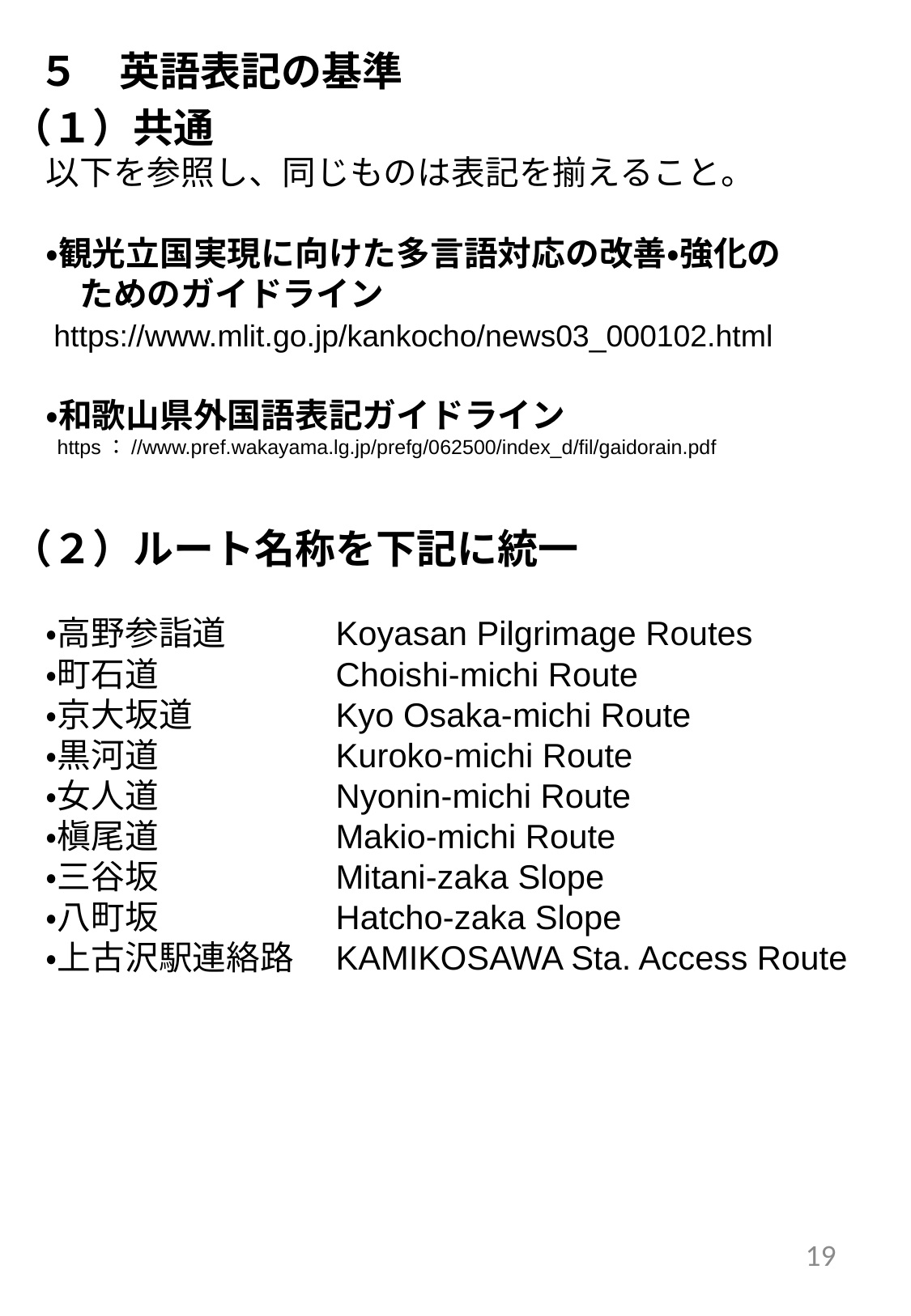

５　英語表記の基準
（１）共通
　以下を参照し、同じものは表記を揃えること。

　・観光立国実現に向けた多言語対応の改善・強化の
　　ためのガイドライン
　https://www.mlit.go.jp/kankocho/news03_000102.html

　・和歌山県外国語表記ガイドライン
　　https：//www.pref.wakayama.lg.jp/prefg/062500/index_d/fil/gaidorain.pdf

（２）ルート名称を下記に統一

　・高野参詣道　　　Koyasan Pilgrimage Routes
　・町石道　　　　　Choishi-michi Route
　・京大坂道　　　　Kyo Osaka-michi Route
　・黒河道　　　　　Kuroko-michi Route
　・女人道　　　　　Nyonin-michi Route
　・槇尾道　　　　　Makio-michi Route
　・三谷坂　　　　　Mitani-zaka Slope
　・八町坂　　　　　Hatcho-zaka Slope
　・上古沢駅連絡路　KAMIKOSAWA Sta. Access Route

19